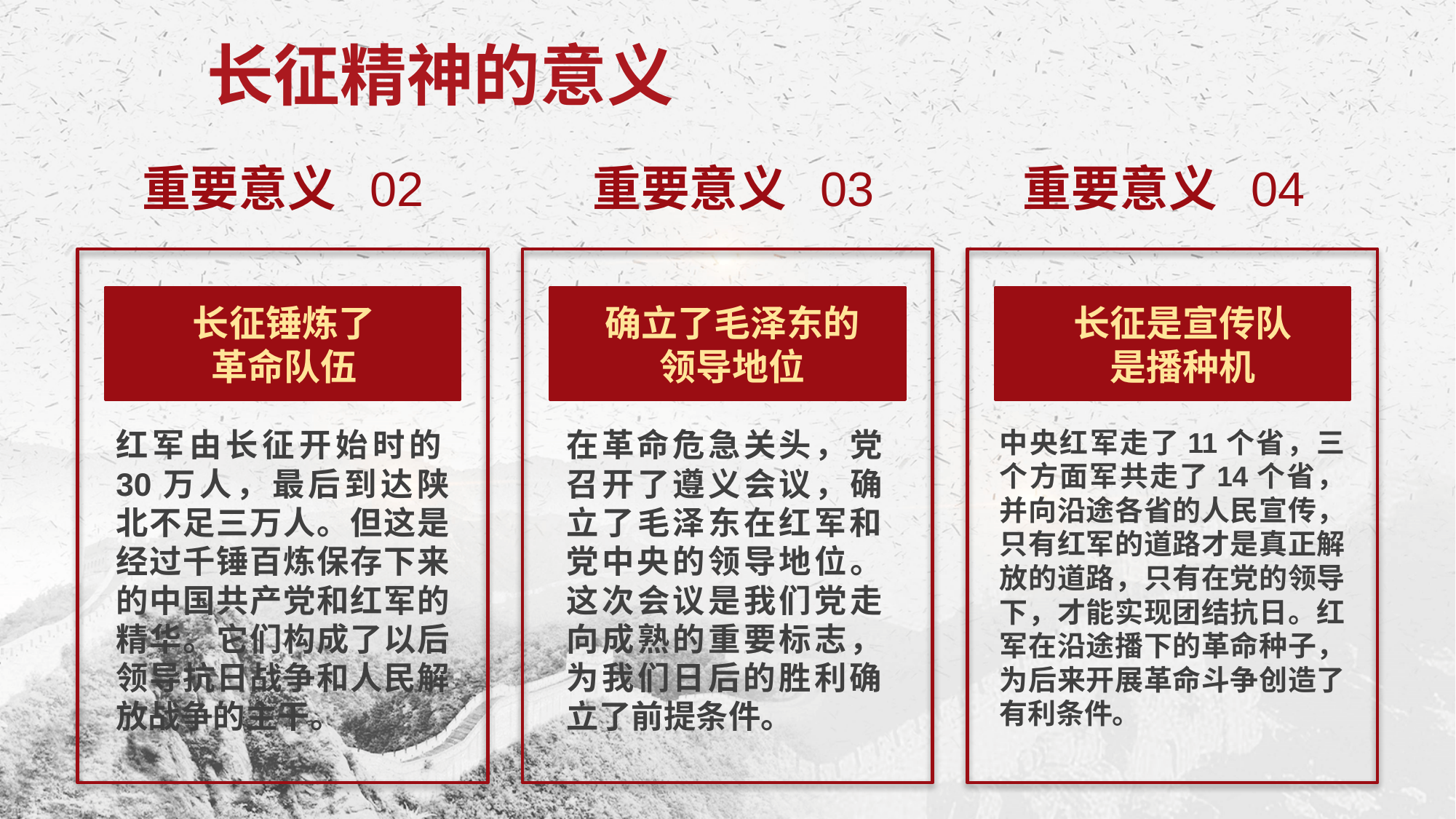

长征精神的意义
重要意义  02
重要意义  03
重要意义  04

长征是宣传队
是播种机
中央红军走了11个省，三个方面军共走了14个省，并向沿途各省的人民宣传，只有红军的道路才是真正解放的道路，只有在党的领导下，才能实现团结抗日。红军在沿途播下的革命种子，为后来开展革命斗争创造了有利条件。

长征锤炼了
革命队伍
红军由长征开始时的30万人，最后到达陕北不足三万人。但这是经过千锤百炼保存下来的中国共产党和红军的精华。它们构成了以后领导抗日战争和人民解放战争的主干。

确立了毛泽东的
领导地位
在革命危急关头，党召开了遵义会议，确立了毛泽东在红军和党中央的领导地位。这次会议是我们党走向成熟的重要标志，为我们日后的胜利确立了前提条件。